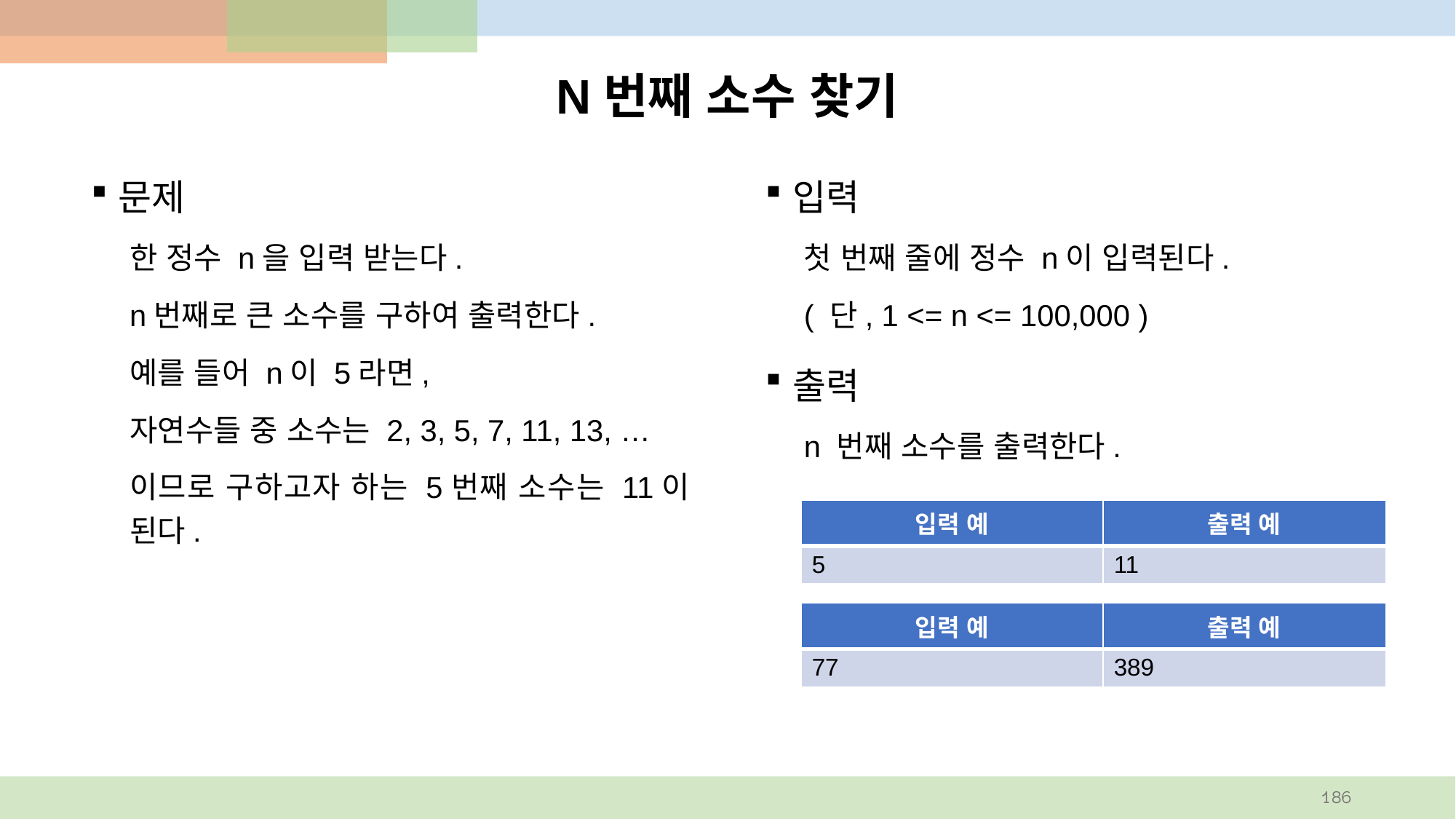

# N번째 소수 찾기
입력
첫 번째 줄에 정수 n이 입력된다.
( 단, 1 <= n <= 100,000 )
출력
n 번째 소수를 출력한다.
문제
한 정수 n을 입력 받는다.
n번째로 큰 소수를 구하여 출력한다.
예를 들어 n이 5라면,
자연수들 중 소수는 2, 3, 5, 7, 11, 13, …
이므로 구하고자 하는 5번째 소수는 11이 된다.
| 입력 예 | 출력 예 |
| --- | --- |
| 5 | 11 |
| 입력 예 | 출력 예 |
| --- | --- |
| 77 | 389 |
186